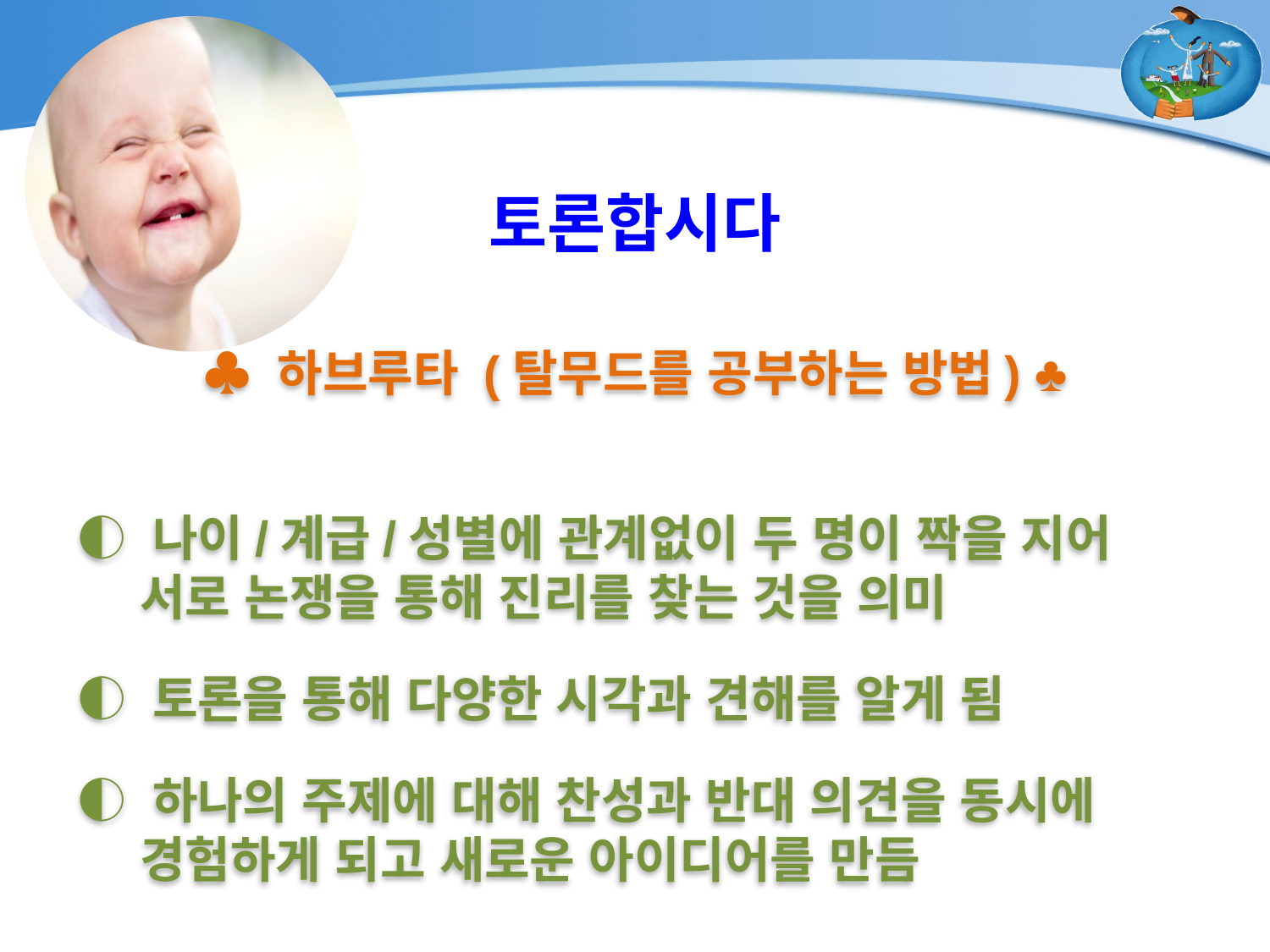

토론합시다
♣ 하브루타 (탈무드를 공부하는 방법) ♣

◐ 나이/계급/성별에 관계없이 두 명이 짝을 지어 서로 논쟁을 통해 진리를 찾는 것을 의미
◐ 토론을 통해 다양한 시각과 견해를 알게 됨
◐ 하나의 주제에 대해 찬성과 반대 의견을 동시에 경험하게 되고 새로운 아이디어를 만듬